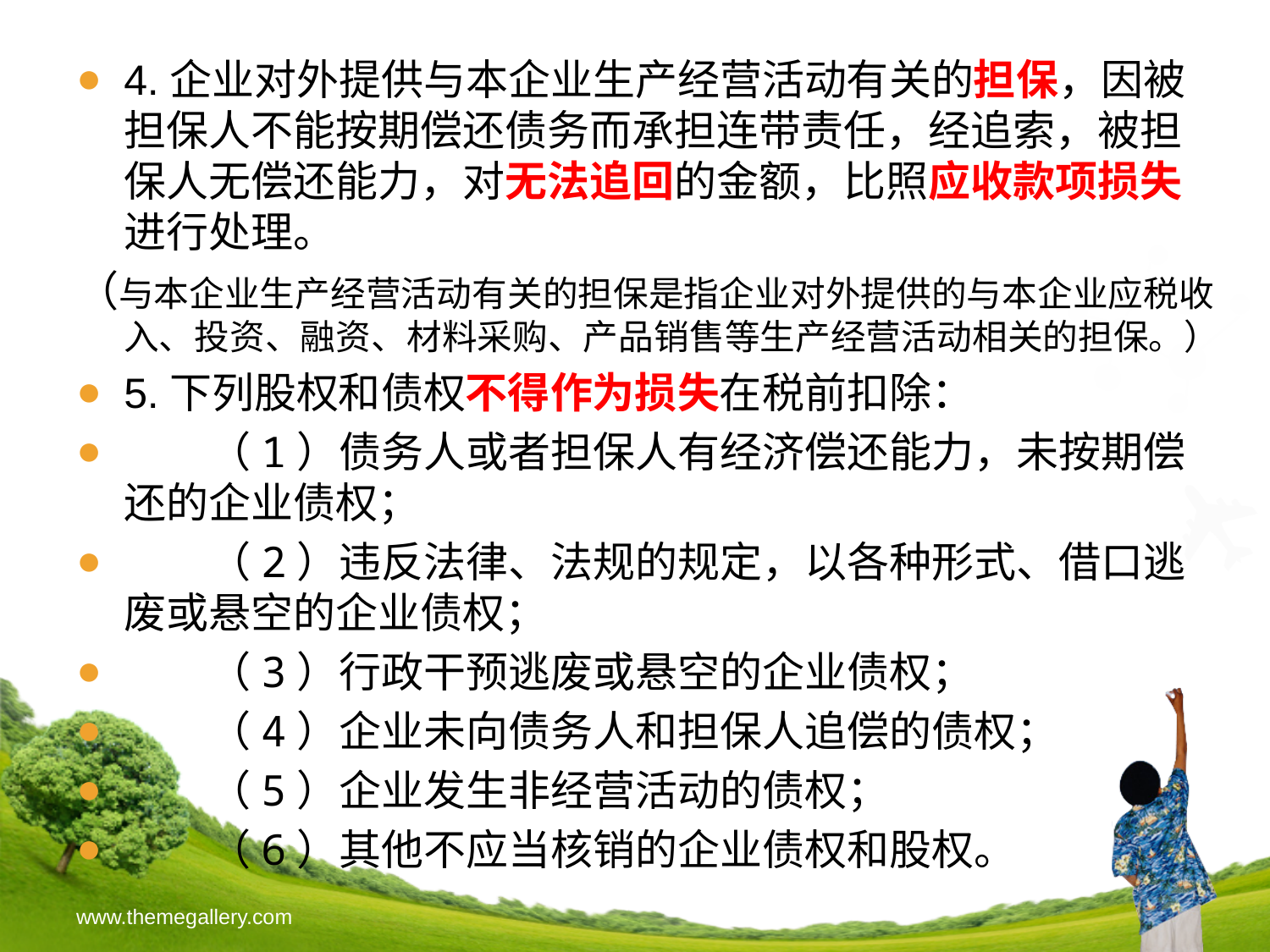

4.企业对外提供与本企业生产经营活动有关的担保，因被担保人不能按期偿还债务而承担连带责任，经追索，被担保人无偿还能力，对无法追回的金额，比照应收款项损失进行处理。
（与本企业生产经营活动有关的担保是指企业对外提供的与本企业应税收入、投资、融资、材料采购、产品销售等生产经营活动相关的担保。）
5.下列股权和债权不得作为损失在税前扣除：
　　（1）债务人或者担保人有经济偿还能力，未按期偿还的企业债权；
　　（2）违反法律、法规的规定，以各种形式、借口逃废或悬空的企业债权；
　　（3）行政干预逃废或悬空的企业债权；
　　（4）企业未向债务人和担保人追偿的债权；
　　（5）企业发生非经营活动的债权；
　　（6）其他不应当核销的企业债权和股权。

www.themegallery.com